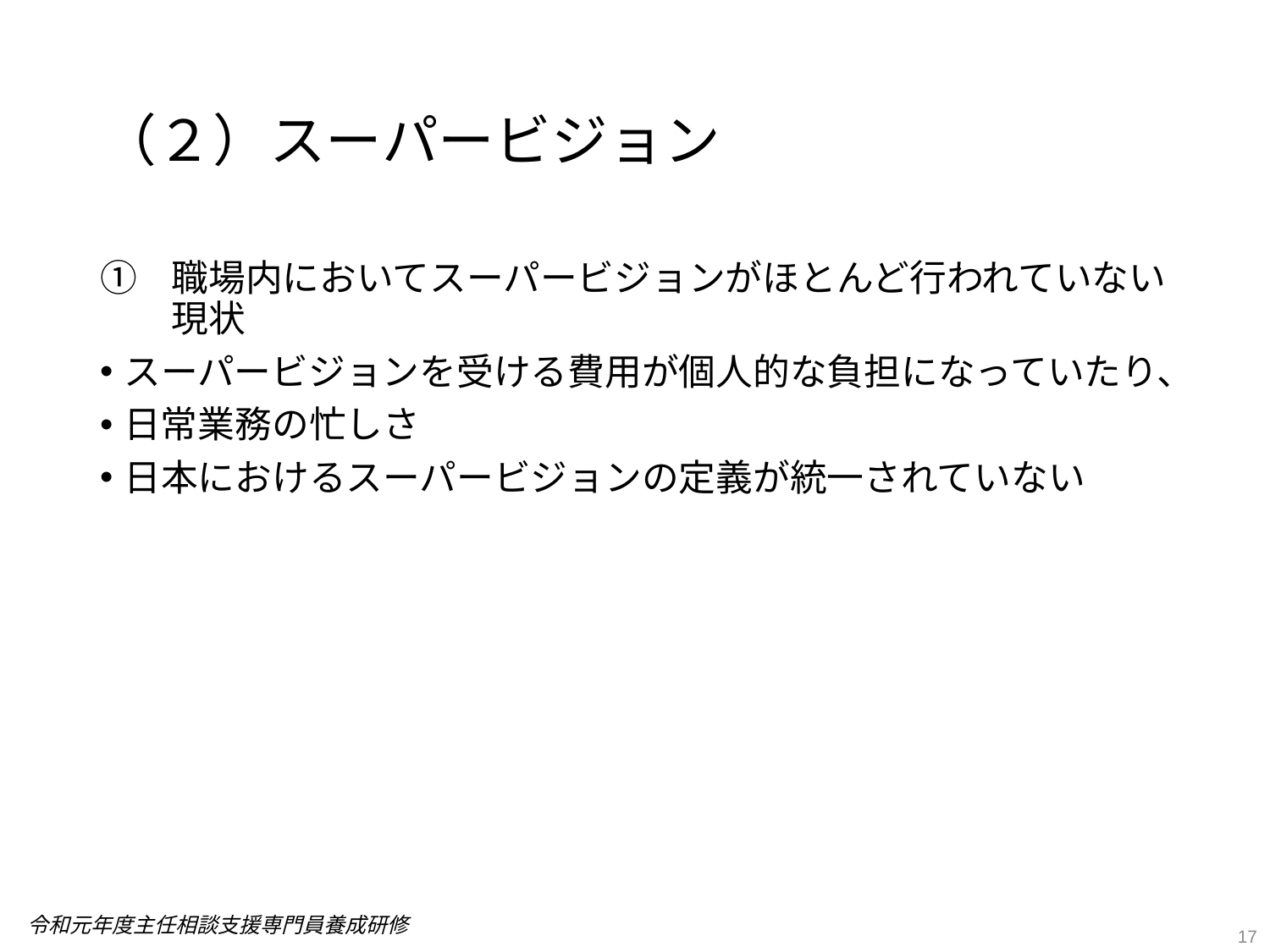

# （２）スーパービジョン
職場内においてスーパービジョンがほとんど行われていない現状
スーパービジョンを受ける費用が個人的な負担になっていたり、
日常業務の忙しさ
日本におけるスーパービジョンの定義が統一されていない
17